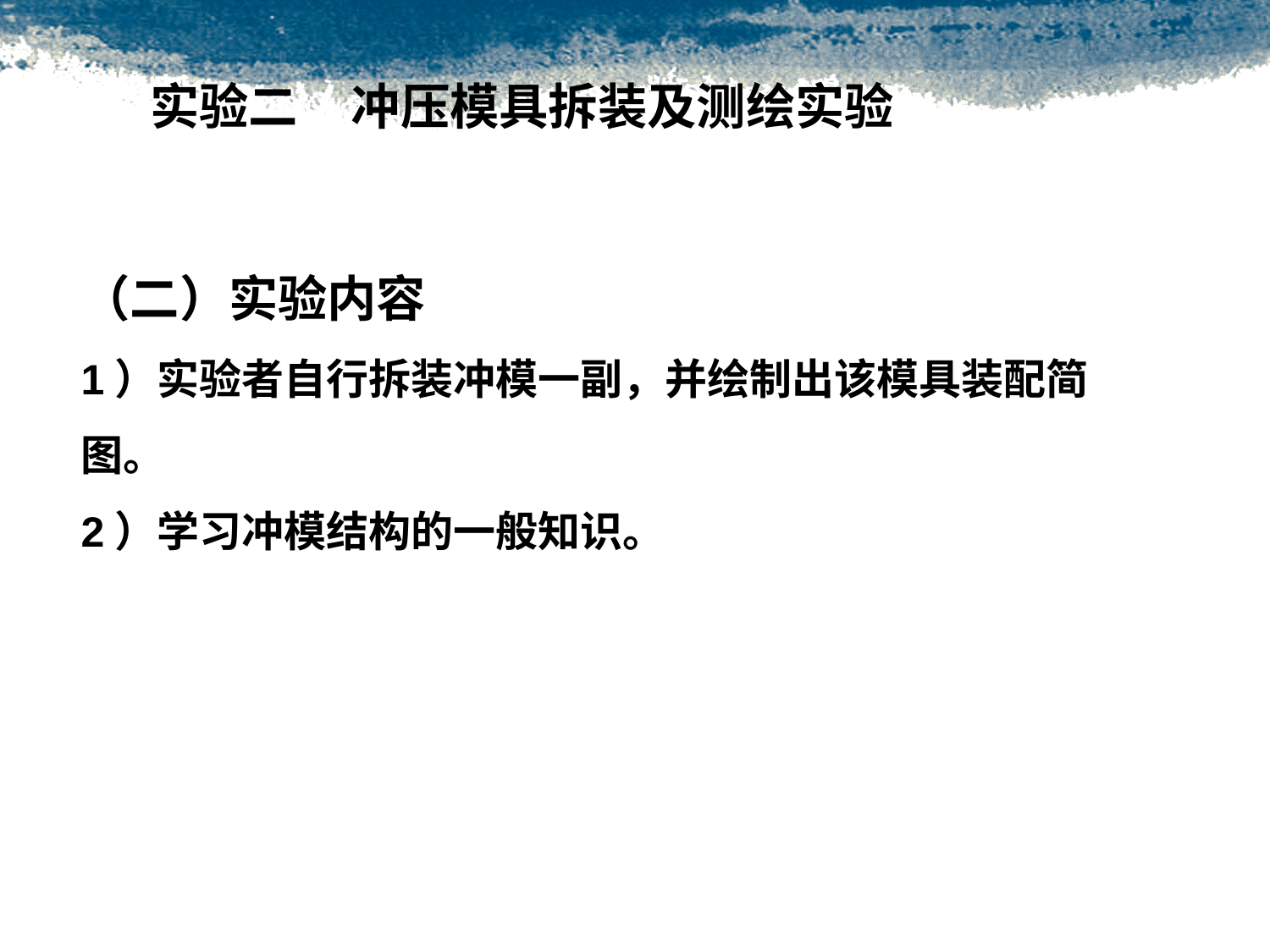

实验二	冲压模具拆装及测绘实验
（二）实验内容
1）实验者自行拆装冲模一副，并绘制出该模具装配简图。
2）学习冲模结构的一般知识。